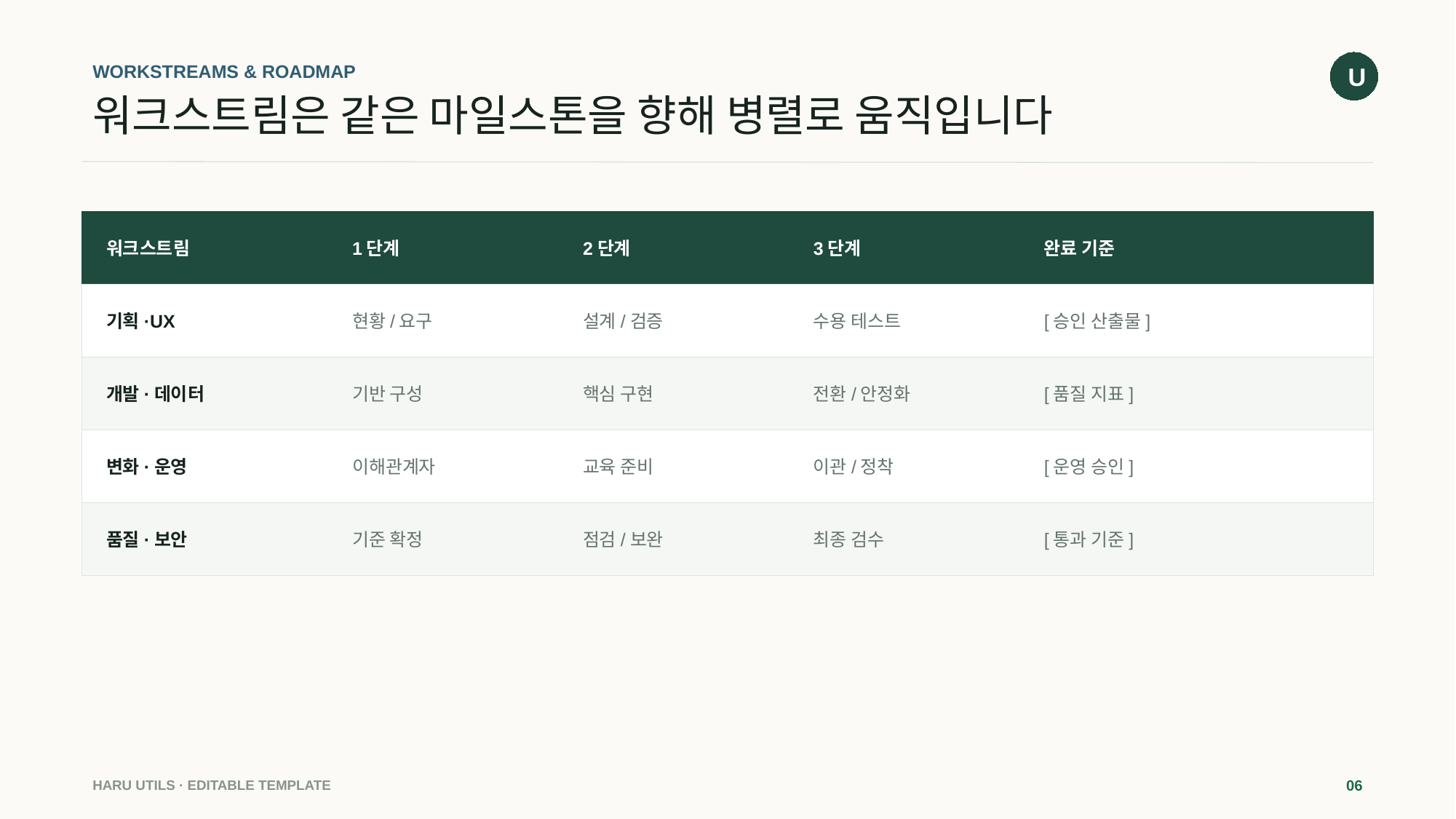

U
WORKSTREAMS & ROADMAP
# 워크스트림은 같은 마일스톤을 향해 병렬로 움직입니다

워크스트림
1단계
2단계
3단계
완료 기준

기획·UX
현황/요구
설계/검증
수용 테스트
[승인 산출물]

개발·데이터
기반 구성
핵심 구현
전환/안정화
[품질 지표]

변화·운영
이해관계자
교육 준비
이관/정착
[운영 승인]

품질·보안
기준 확정
점검/보완
최종 검수
[통과 기준]
HARU UTILS · EDITABLE TEMPLATE
06